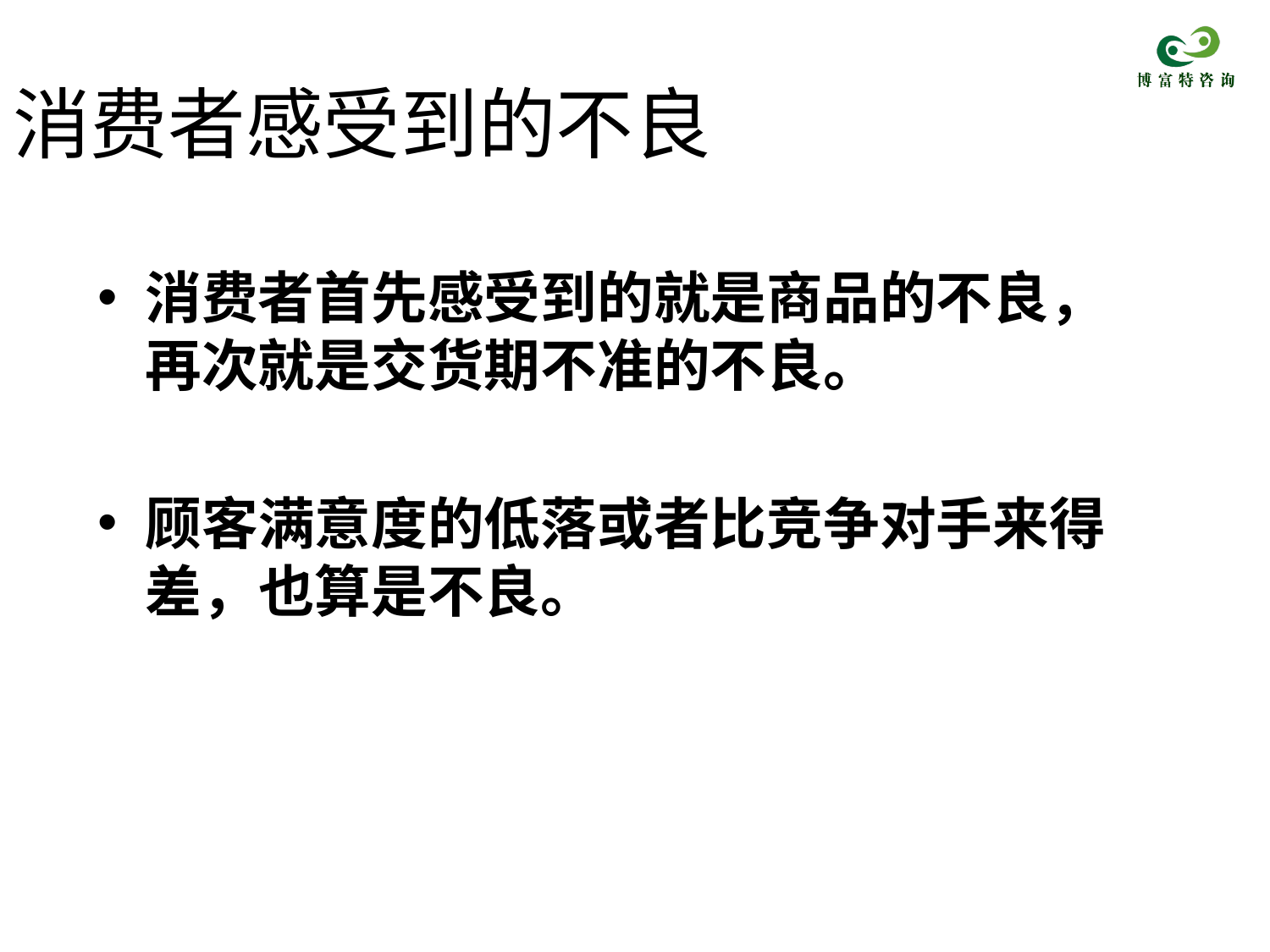

# 消费者感受到的不良
消费者首先感受到的就是商品的不良，再次就是交货期不准的不良。

顾客满意度的低落或者比竞争对手来得差，也算是不良。